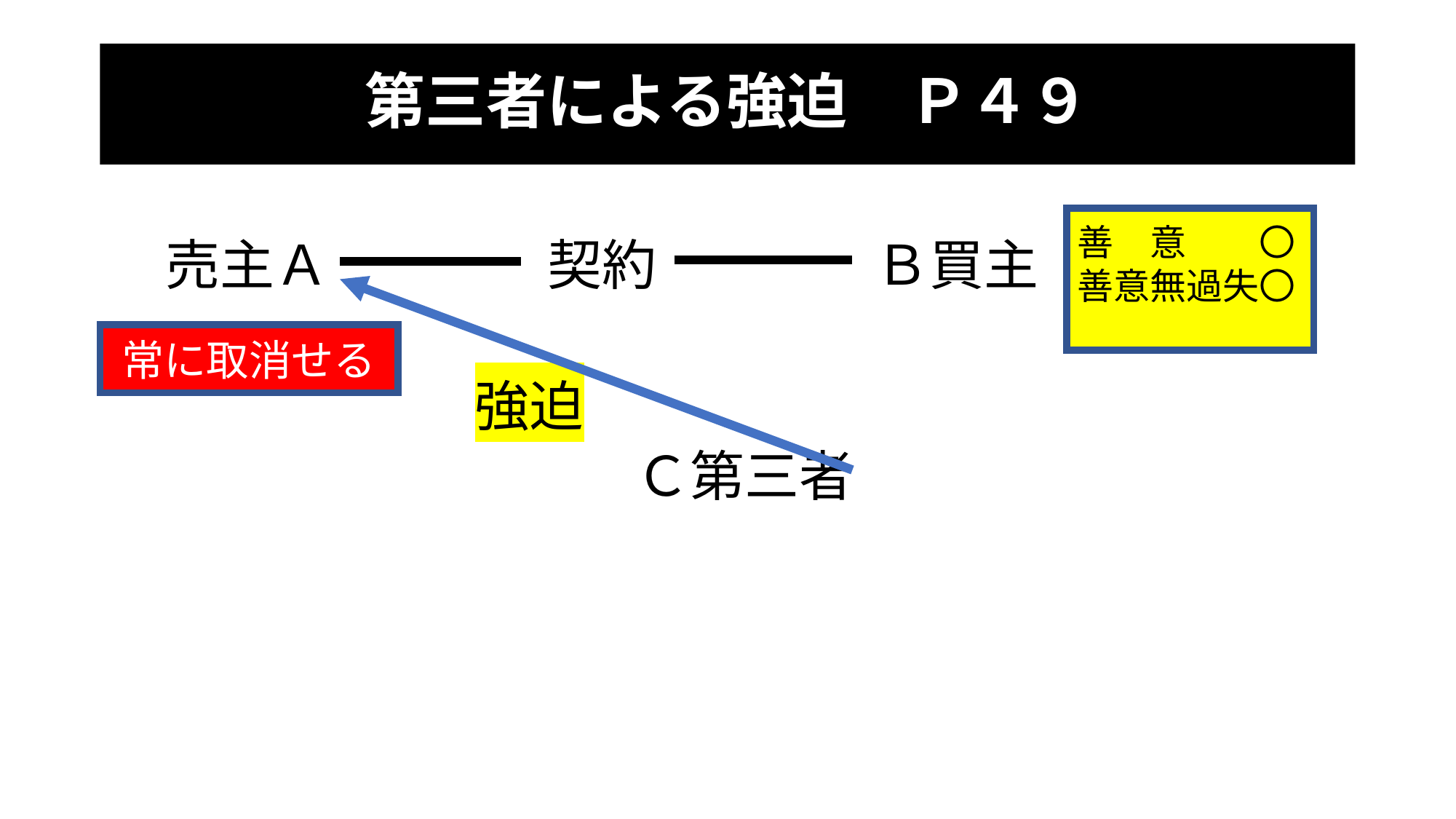

# 第三者による強迫　Ｐ４９

　売主Ａ　　　　契約　　　　Ｂ買主

　　　　　　   強迫
                                          Ｃ第三者

善　意　　〇
善意無過失〇

常に取消せる